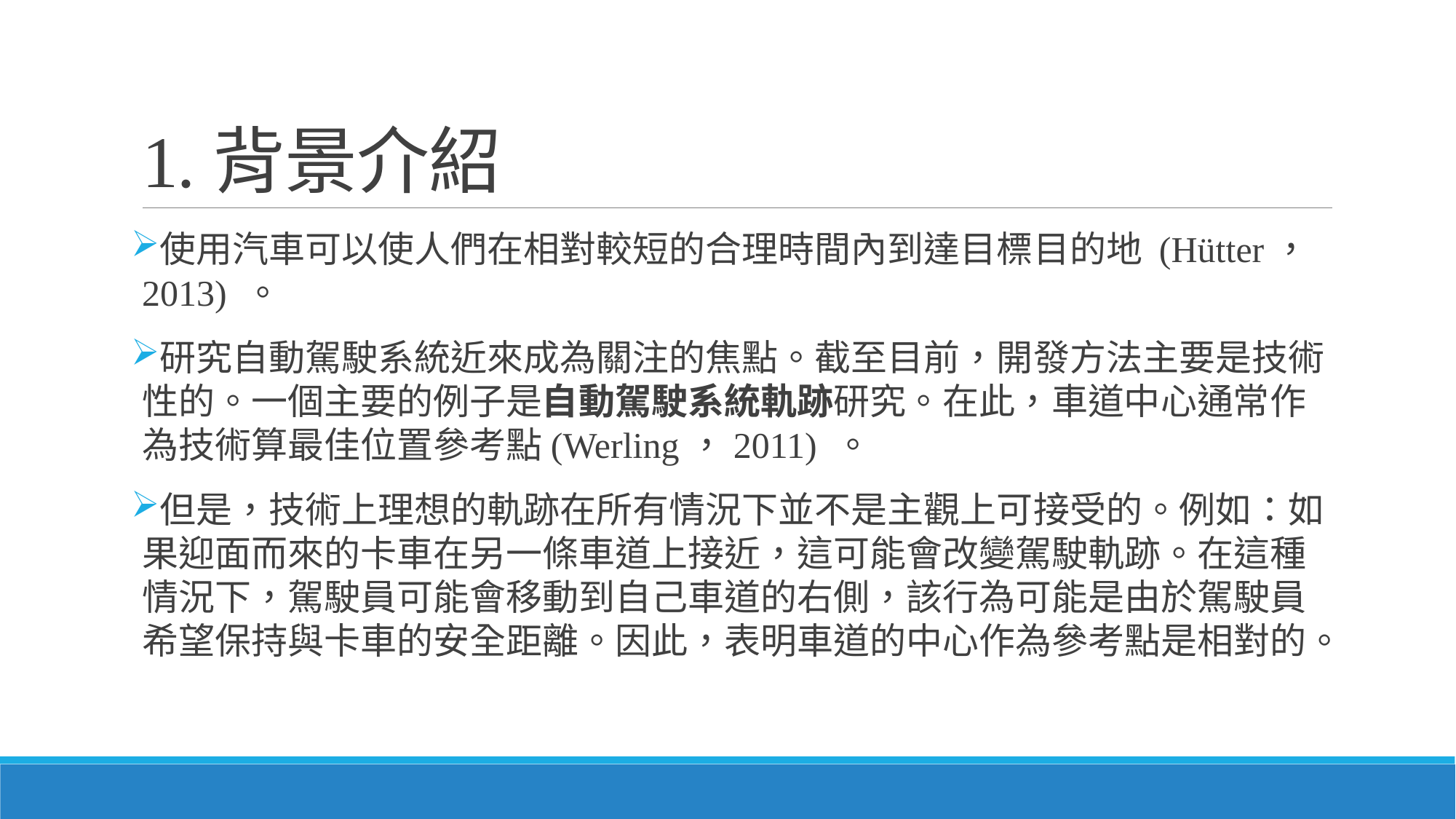

# 1.背景介紹
使用汽車可以使人們在相對較短的合理時間內到達目標目的地 (Hütter，2013) 。
研究自動駕駛系統近來成為關注的焦點。截至目前，開發方法主要是技術性的。一個主要的例子是自動駕駛系統軌跡研究。在此，車道中心通常作為技術算最佳位置參考點(Werling，2011) 。
但是，技術上理想的軌跡在所有情況下並不是主觀上可接受的。例如：如果迎面而來的卡車在另一條車道上接近，這可能會改變駕駛軌跡。在這種情況下，駕駛員可能會移動到自己車道的右側，該行為可能是由於駕駛員希望保持與卡車的安全距離。因此，表明車道的中心作為參考點是相對的。